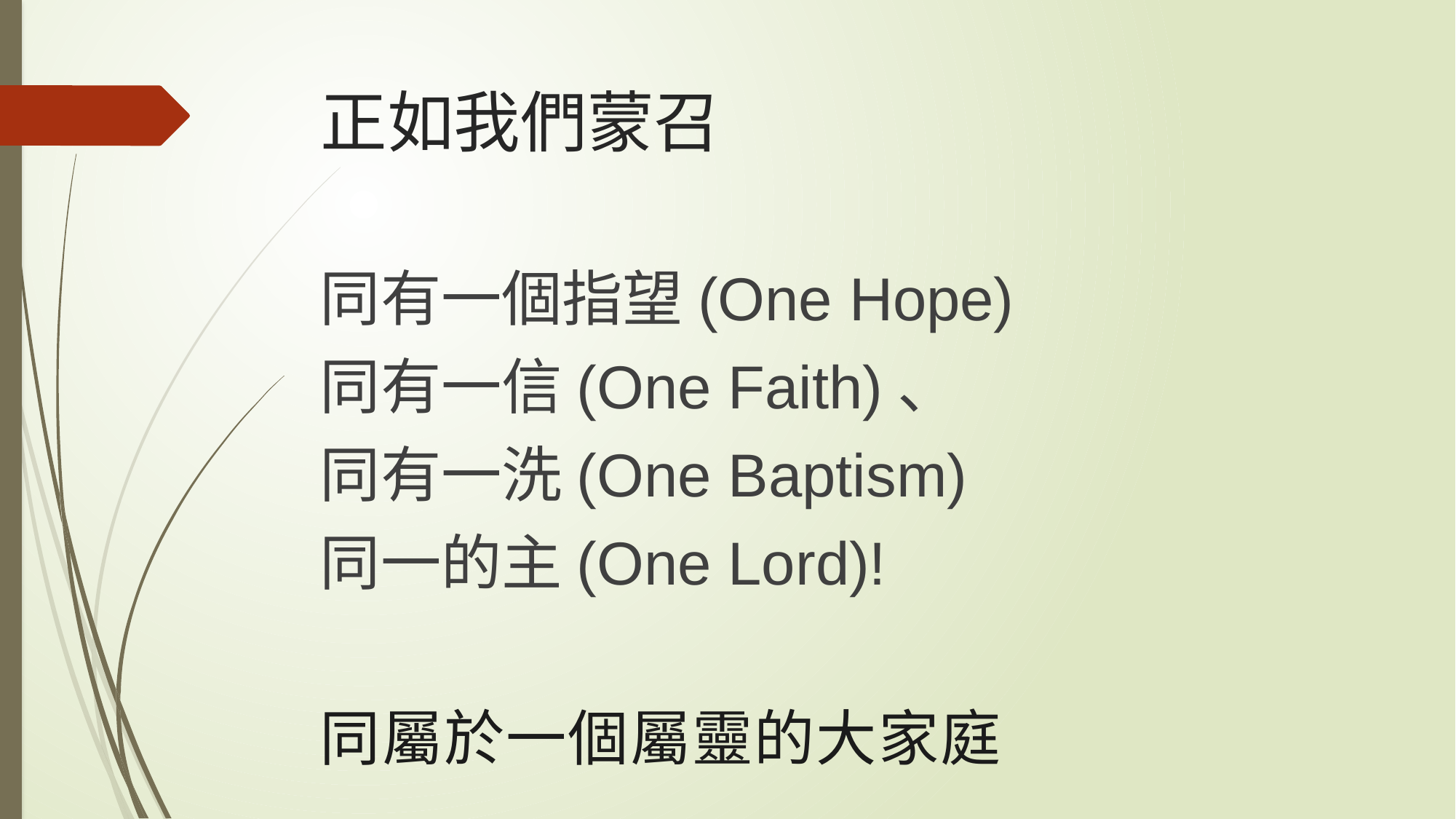

# 正如我們蒙召
同有一個指望(One Hope)
同有一信(One Faith)、
同有一洗(One Baptism)
同一的主(One Lord)!

同屬於一個屬靈的大家庭